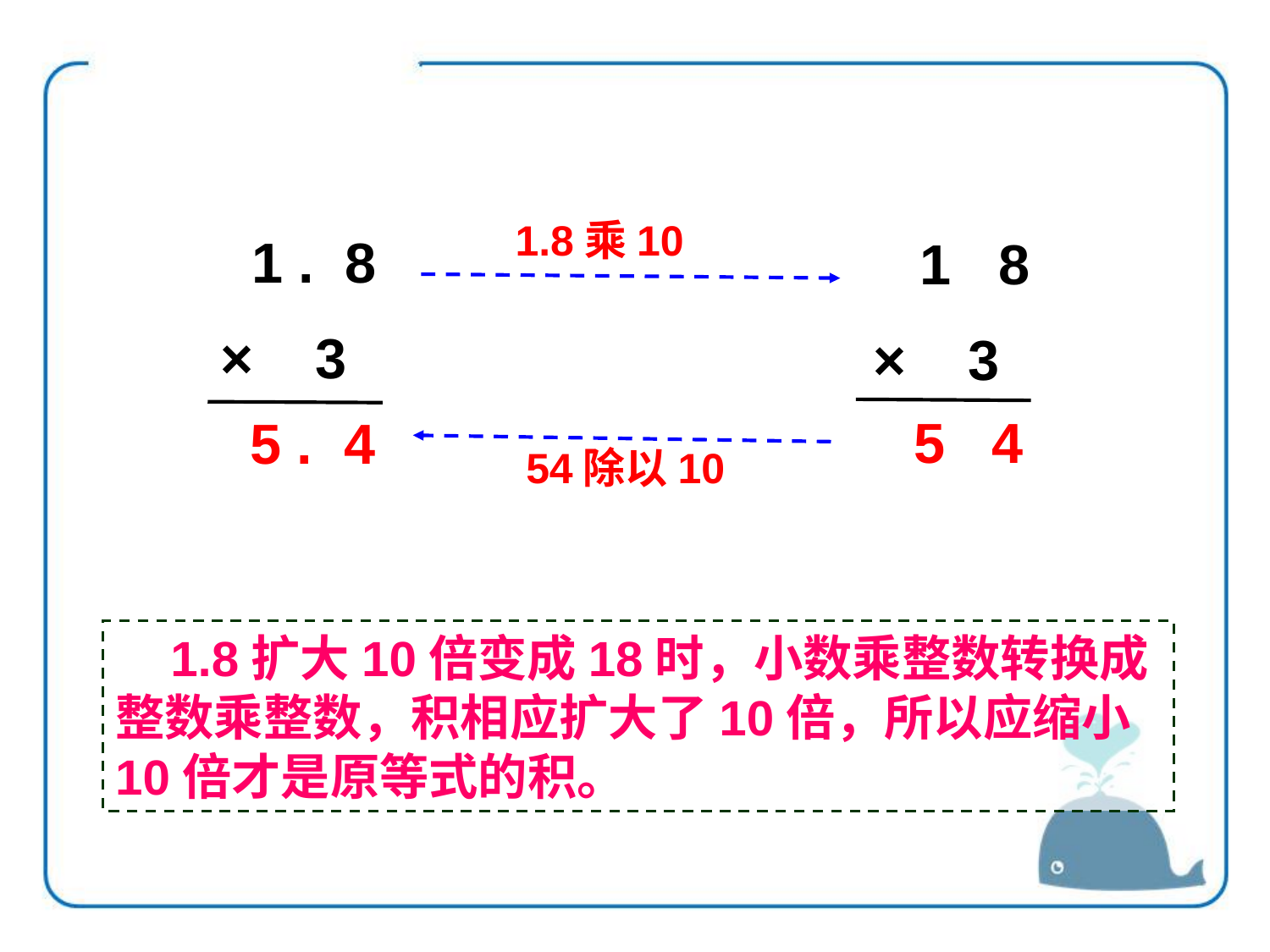

1.8乘10
  1 .  8
×    3
   1   8
×    3

5   4
5 .  4
54除以10

    1.8扩大10倍变成18时，小数乘整数转换成整数乘整数，积相应扩大了10倍，所以应缩小10倍才是原等式的积。